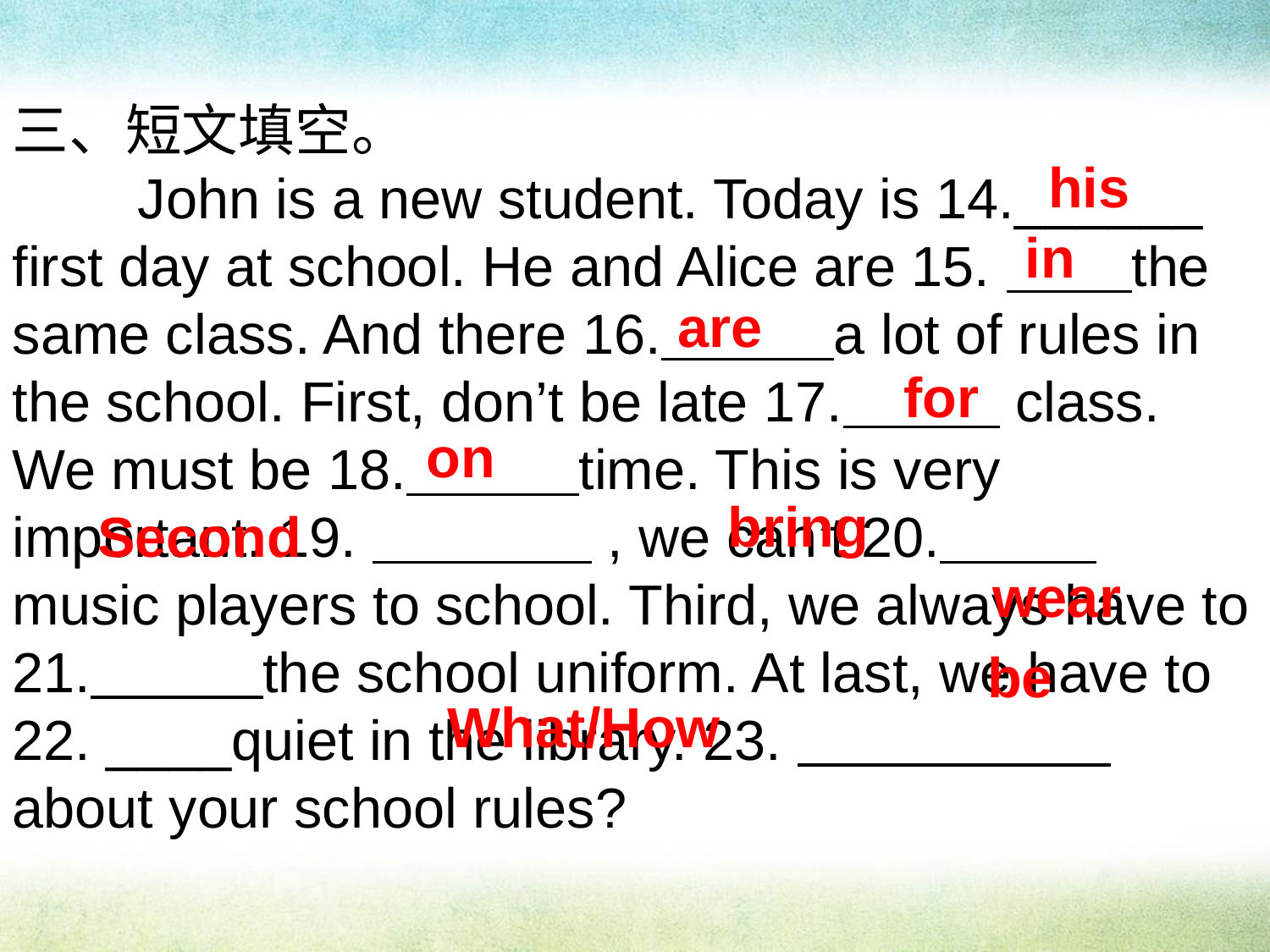

三、短文填空。
        John is a new student. Today is 14.______
first day at school. He and Alice are 15.         the same class. And there 16.           a lot of rules in the school. First, don’t be late 17.           class. We must be 18.           time. This is very important. 19.                , we can’t 20.           music players to school. Third, we always have to 21.           the school uniform. At last, we have to 22. ____quiet in the library. 23.                      about your school rules?
his
in
are
for
on
bring
Second
wear
be
What/How